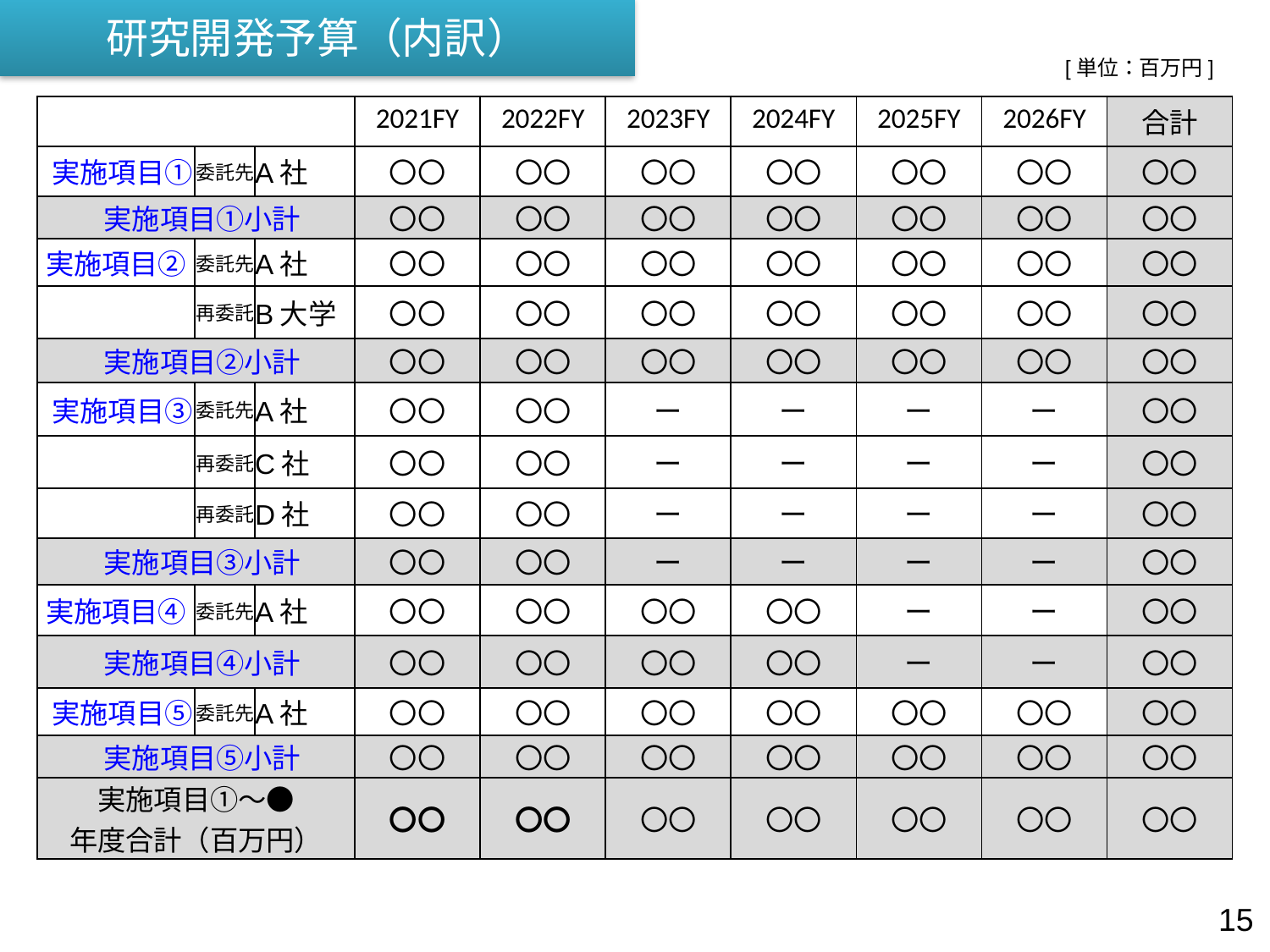

# 研究開発予算（内訳）
[単位：百万円]
|  |  |  | 2021FY | 2022FY | 2023FY | 2024FY | 2025FY | 2026FY | 合計 |
| --- | --- | --- | --- | --- | --- | --- | --- | --- | --- |
| 実施項目① | 委託先 | A社 | 〇〇 | 〇〇 | 〇〇 | 〇〇 | 〇〇 | 〇〇 | 〇〇 |
| 実施項目①小計 |  |  | 〇〇 | 〇〇 | 〇〇 | 〇〇 | 〇〇 | 〇〇 | 〇〇 |
| 実施項目② | 委託先 | A社 | 〇〇 | 〇〇 | 〇〇 | 〇〇 | 〇〇 | 〇〇 | 〇〇 |
|  | 再委託 | B大学 | 〇〇 | 〇〇 | 〇〇 | 〇〇 | 〇〇 | 〇〇 | 〇〇 |
| 実施項目②小計 |  |  | 〇〇 | 〇〇 | 〇〇 | 〇〇 | 〇〇 | 〇〇 | 〇〇 |
| 実施項目③ | 委託先 | A社 | 〇〇 | 〇〇 | ー | ー | ー | ー | 〇〇 |
|  | 再委託 | C社 | 〇〇 | 〇〇 | ー | ー | ー | ー | 〇〇 |
|  | 再委託 | D社 | 〇〇 | 〇〇 | ー | ー | ー | ー | 〇〇 |
| 実施項目③小計 |  |  | 〇〇 | 〇〇 | ー | ー | ー | ー | 〇〇 |
| 実施項目④ | 委託先 | A社 | 〇〇 | 〇〇 | 〇〇 | 〇〇 | ー | ー | 〇〇 |
| 実施項目④小計 |  |  | 〇〇 | 〇〇 | 〇〇 | 〇〇 | ー | ー | 〇〇 |
| 実施項目⑤ | 委託先 | A社 | 〇〇 | 〇〇 | 〇〇 | 〇〇 | 〇〇 | 〇〇 | 〇〇 |
| 実施項目⑤小計 |  |  | 〇〇 | 〇〇 | 〇〇 | 〇〇 | 〇〇 | 〇〇 | 〇〇 |
| 実施項目①～● 年度合計（百万円） |  |  | 〇〇 | 〇〇 | 〇〇 | 〇〇 | 〇〇 | 〇〇 | 〇〇 |
15